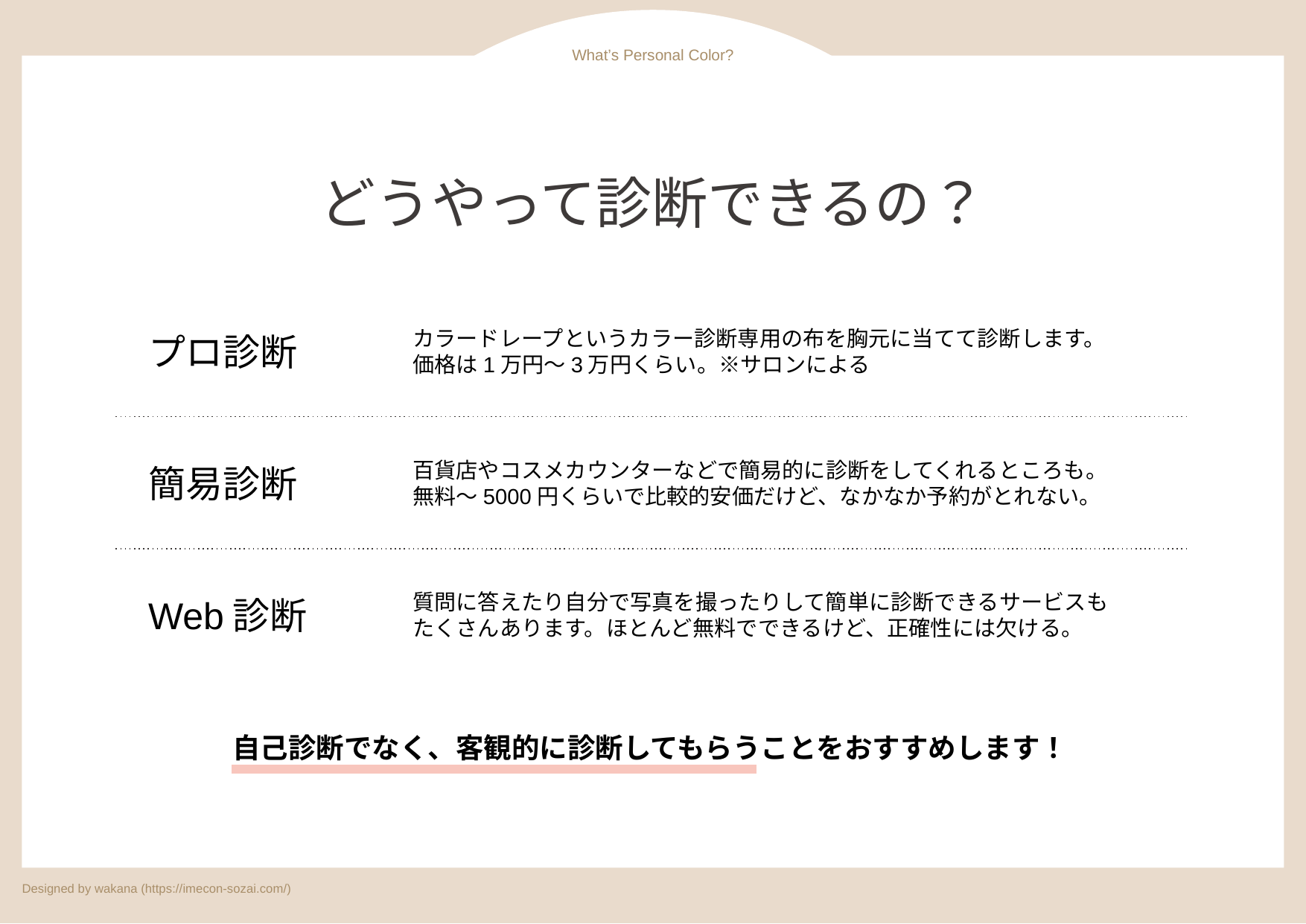

# どうやって診断できるの？
プロ診断
カラードレープというカラー診断専用の布を胸元に当てて診断します。
価格は1万円〜3万円くらい。※サロンによる
簡易診断
百貨店やコスメカウンターなどで簡易的に診断をしてくれるところも。
無料〜5000円くらいで比較的安価だけど、なかなか予約がとれない。
Web診断
質問に答えたり自分で写真を撮ったりして簡単に診断できるサービスも
たくさんあります。ほとんど無料でできるけど、正確性には欠ける。
自己診断でなく、客観的に診断してもらうことをおすすめします！